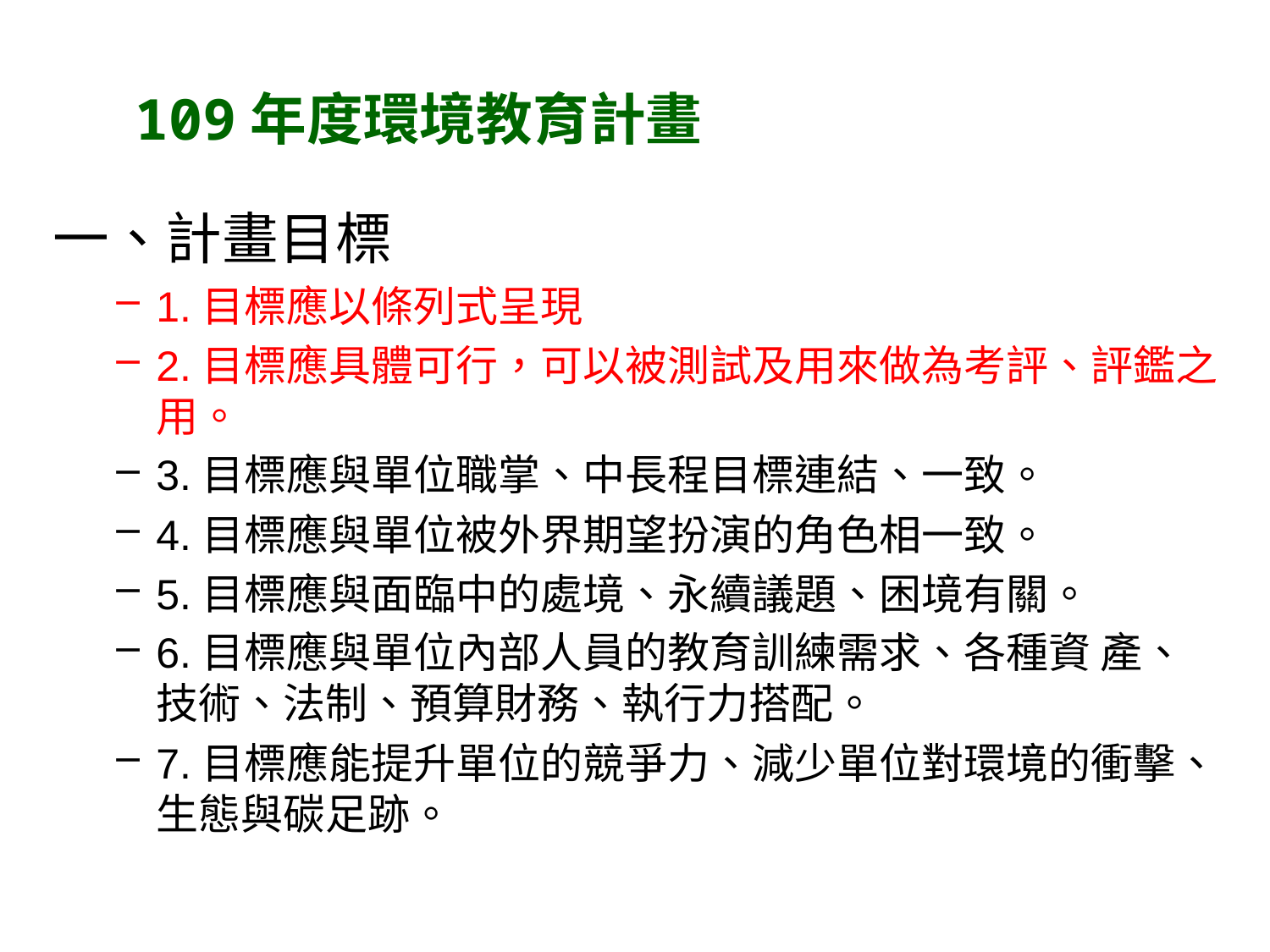

# 109年度環境教育計畫
一、計畫目標
1.目標應以條列式呈現
2.目標應具體可行，可以被測試及用來做為考評、評鑑之用。
3.目標應與單位職掌、中長程目標連結、一致。
4.目標應與單位被外界期望扮演的角色相一致。
5.目標應與面臨中的處境、永續議題、困境有關。
6.目標應與單位內部人員的教育訓練需求、各種資 產、技術、法制、預算財務、執行力搭配。
7.目標應能提升單位的競爭力、減少單位對環境的衝擊、生態與碳足跡。